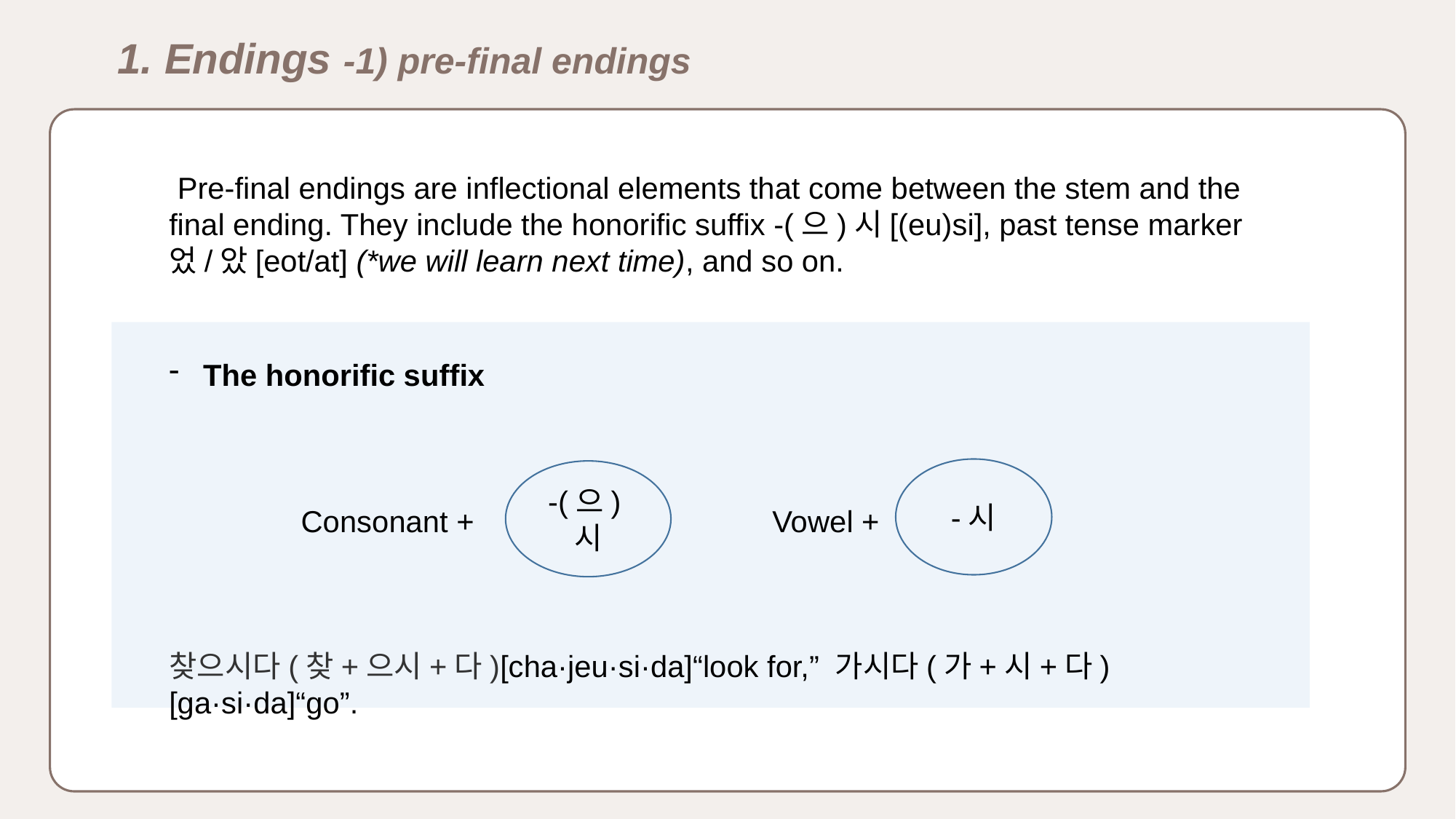

1. Endings -1) pre-final endings

 Pre-final endings are inflectional elements that come between the stem and the final ending. They include the honorific suffix -(으)시[(eu)si], past tense marker 었/았[eot/at] (*we will learn next time), and so on.

The honorific suffix

찾으시다(찾+으시+다)[cha·jeu·si·da]“look for,” 가시다(가+시+다)[ga·si·da]“go”.

-시
-(으)시
Consonant +
Vowel +